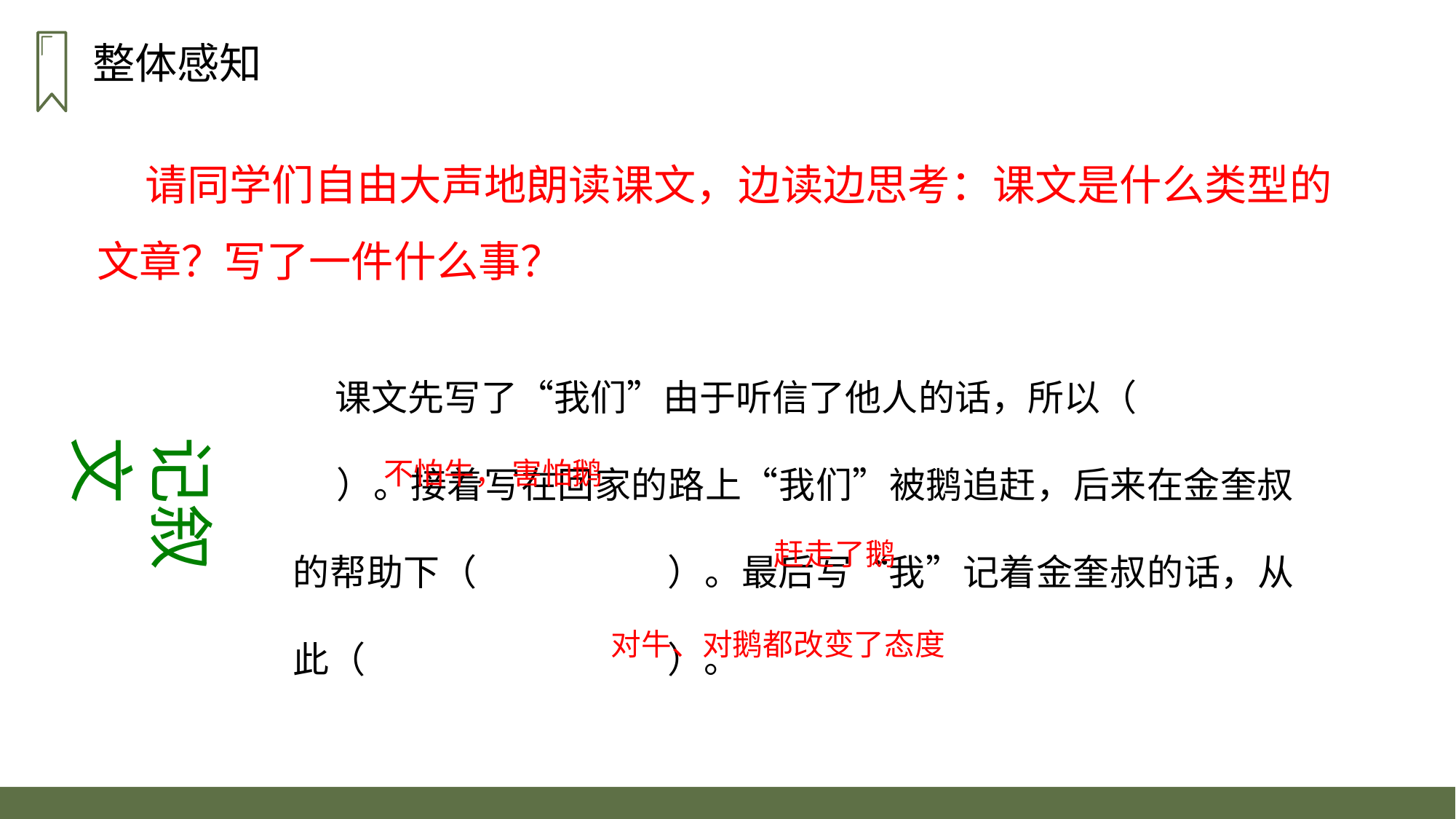

整体感知
    请同学们自由大声地朗读课文，边读边思考：课文是什么类型的文章？写了一件什么事？
    课文先写了“我们”由于听信了他人的话，所以（                         ）。接着写在回家的路上“我们”被鹅追赶，后来在金奎叔的帮助下（                      ）。最后写“我”记着金奎叔的话，从此（                                     ）。
记叙文
不怕牛， 害怕鹅
赶走了鹅
对牛、对鹅都改变了态度